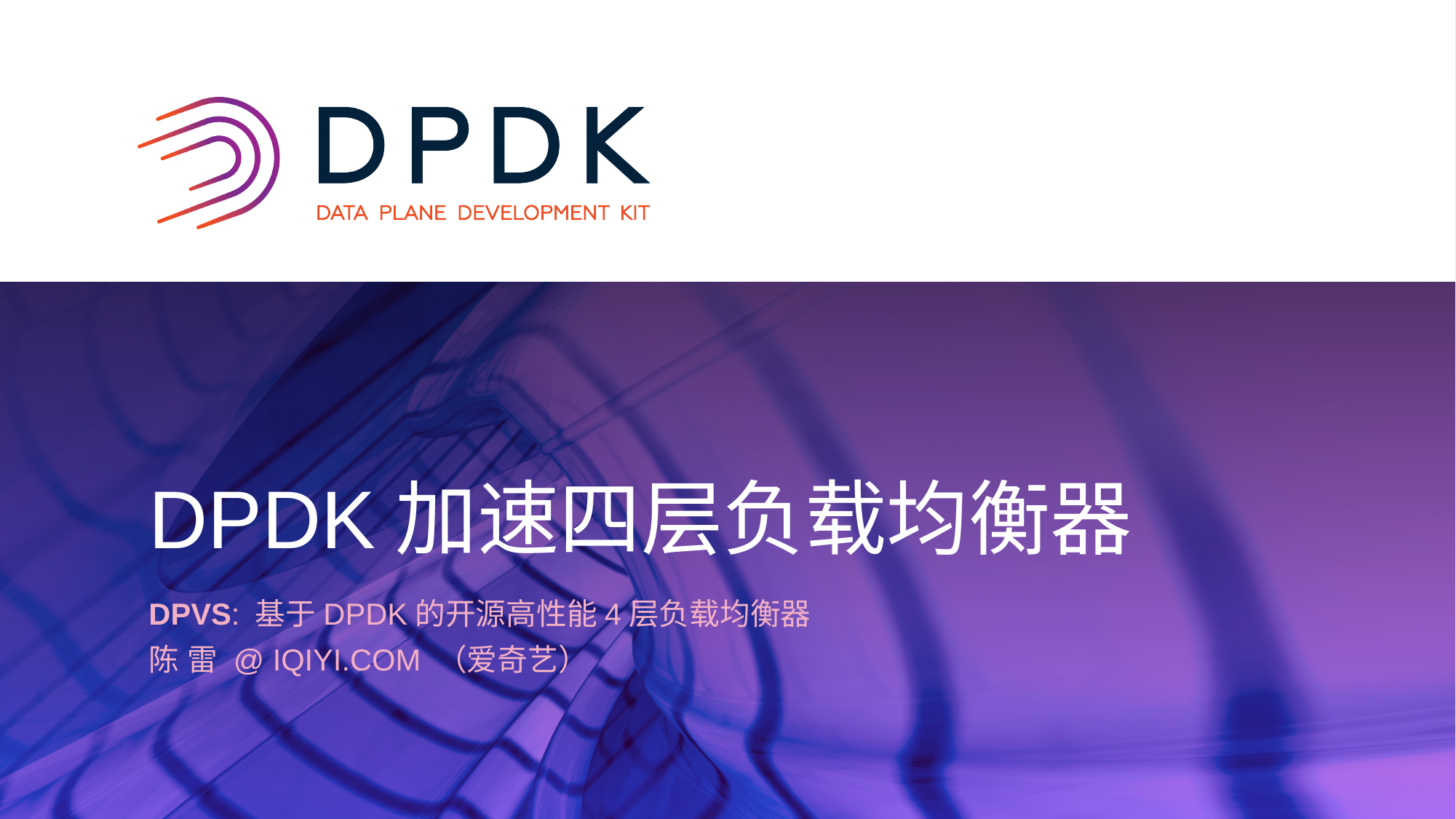

# DPDK加速四层负载均衡器
DPVS: 基于DPDK的开源高性能4层负载均衡器
陈 雷 @ IQIYI.com （爱奇艺）